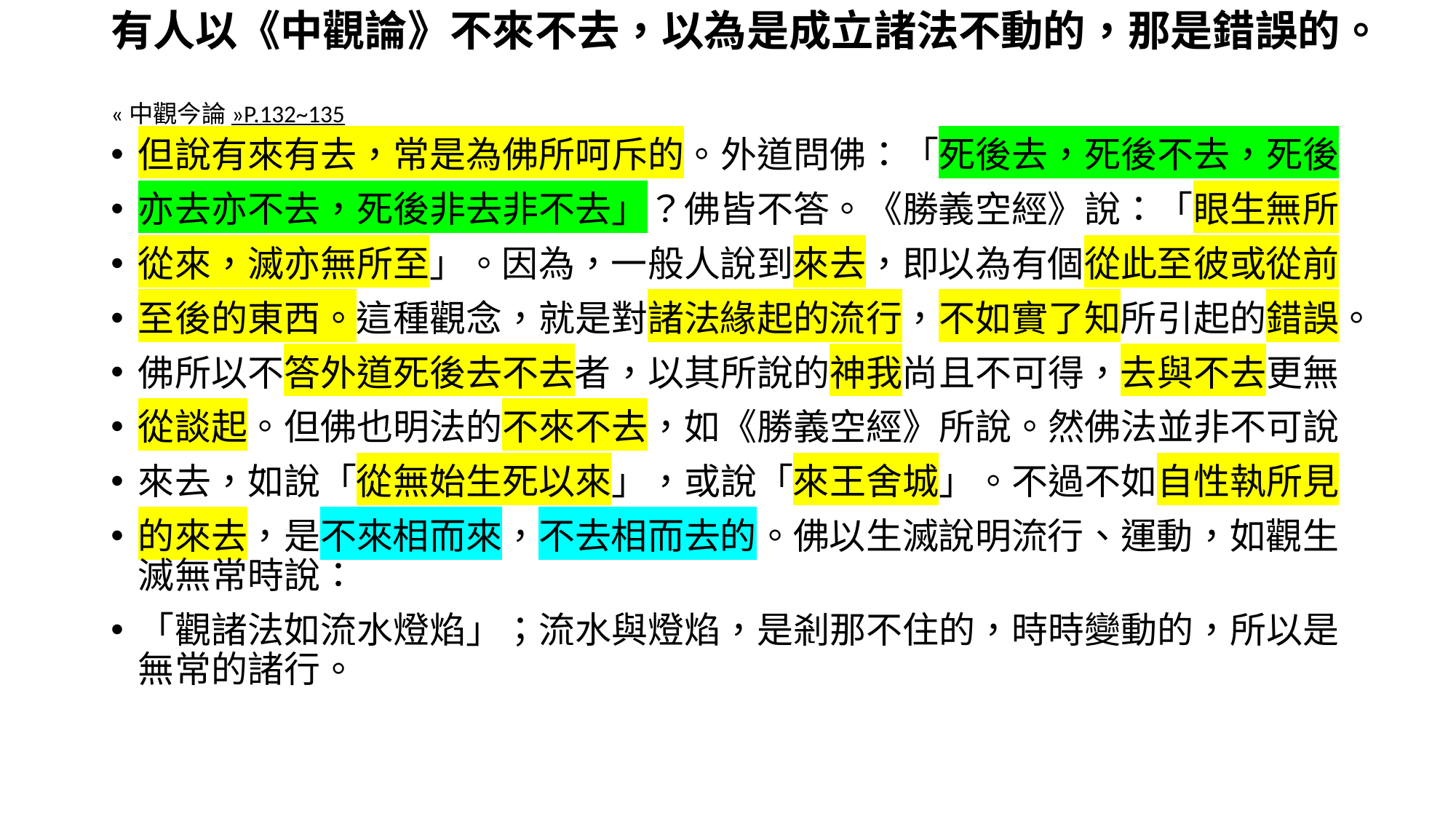

# 有人以《中觀論》不來不去，以為是成立諸法不動的，那是錯誤的。 «中觀今論»P.132~135
但說有來有去，常是為佛所呵斥的。外道問佛：「死後去，死後不去，死後
亦去亦不去，死後非去非不去」？佛皆不答。《勝義空經》說：「眼生無所
從來，滅亦無所至」。因為，一般人說到來去，即以為有個從此至彼或從前
至後的東西。這種觀念，就是對諸法緣起的流行，不如實了知所引起的錯誤。
佛所以不答外道死後去不去者，以其所說的神我尚且不可得，去與不去更無
從談起。但佛也明法的不來不去，如《勝義空經》所說。然佛法並非不可說
來去，如說「從無始生死以來」，或說「來王舍城」。不過不如自性執所見
的來去，是不來相而來，不去相而去的。佛以生滅說明流行、運動，如觀生滅無常時說：
「觀諸法如流水燈焰」；流水與燈焰，是剎那不住的，時時變動的，所以是無常的諸行。